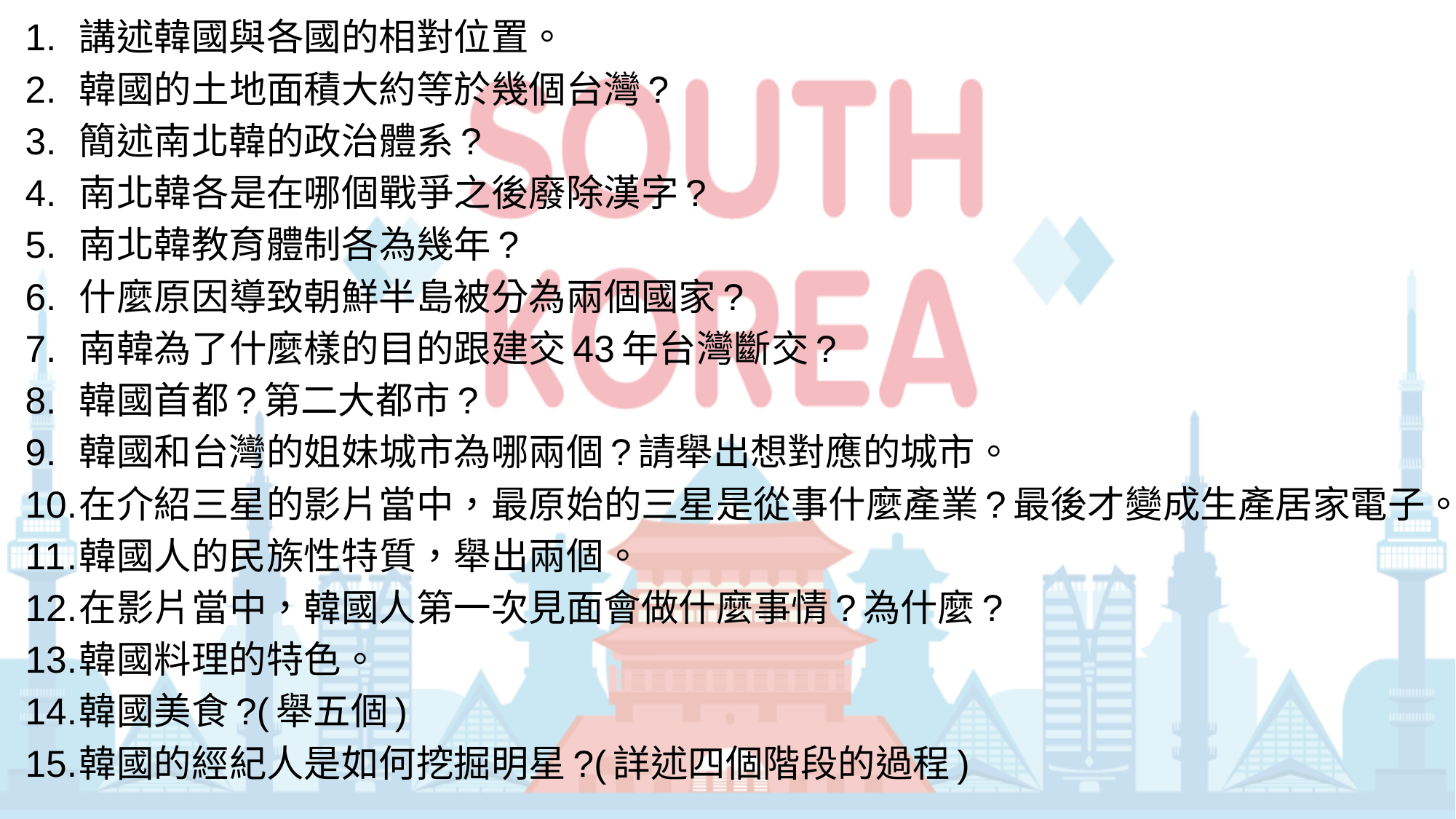

講述韓國與各國的相對位置。
韓國的土地面積大約等於幾個台灣?
簡述南北韓的政治體系?
南北韓各是在哪個戰爭之後廢除漢字?
南北韓教育體制各為幾年?
什麼原因導致朝鮮半島被分為兩個國家?
南韓為了什麼樣的目的跟建交43年台灣斷交?
韓國首都?第二大都市?
韓國和台灣的姐妹城市為哪兩個?請舉出想對應的城市。
在介紹三星的影片當中，最原始的三星是從事什麼產業?最後才變成生產居家電子。
韓國人的民族性特質，舉出兩個。
在影片當中，韓國人第一次見面會做什麼事情?為什麼?
韓國料理的特色。
韓國美食?(舉五個)
韓國的經紀人是如何挖掘明星?(詳述四個階段的過程)